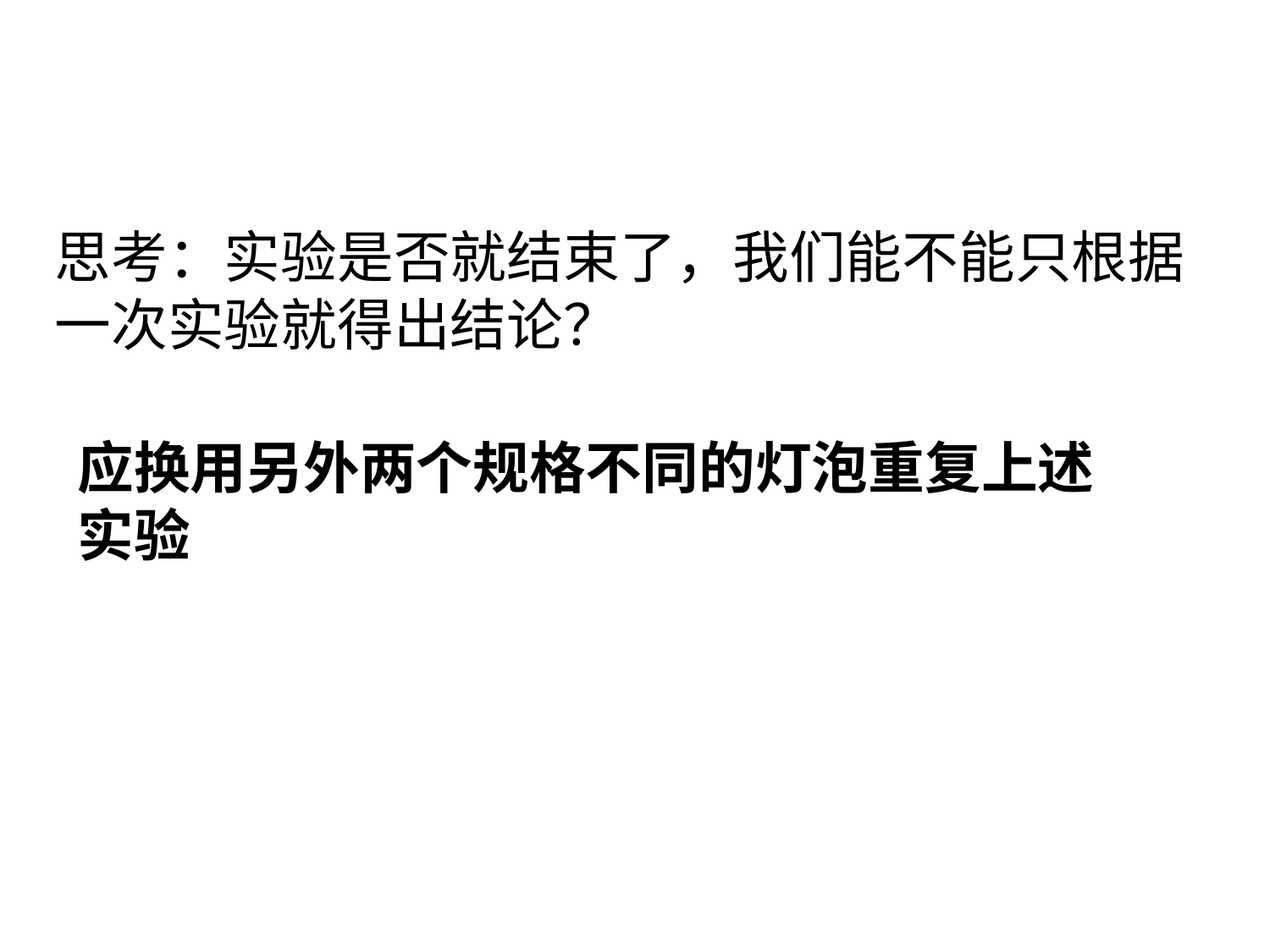

思考：实验是否就结束了，我们能不能只根据一次实验就得出结论？

应换用另外两个规格不同的灯泡重复上述实验